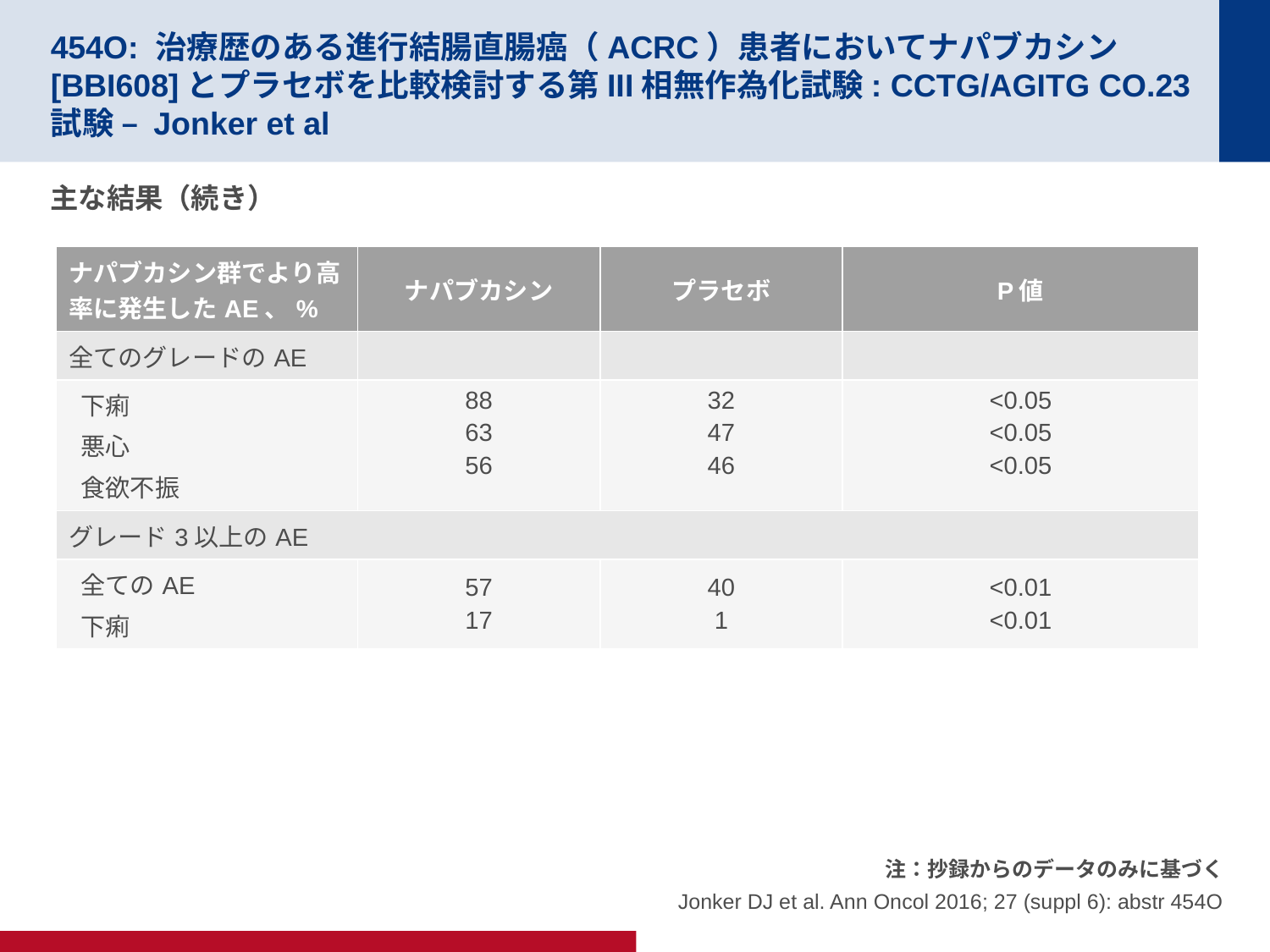

# 454O: 治療歴のある進行結腸直腸癌（ACRC）患者においてナパブカシン [BBI608]とプラセボを比較検討する第III相無作為化試験: CCTG/AGITG CO.23試験 – Jonker et al
主な結果（続き）

| ナパブカシン群でより高率に発生したAE、% | ナパブカシン | プラセボ | P値 |
| --- | --- | --- | --- |
| 全てのグレードのAE |  |  |  |
| 下痢 悪心 食欲不振 | 88 63 56 | 32 47 46 | <0.05 <0.05 <0.05 |
| グレード3以上のAE |  |  |  |
| 全てのAE 下痢 | 57 17 | 40 1 | <0.01 <0.01 |
注：抄録からのデータのみに基づく
Jonker DJ et al. Ann Oncol 2016; 27 (suppl 6): abstr 454O